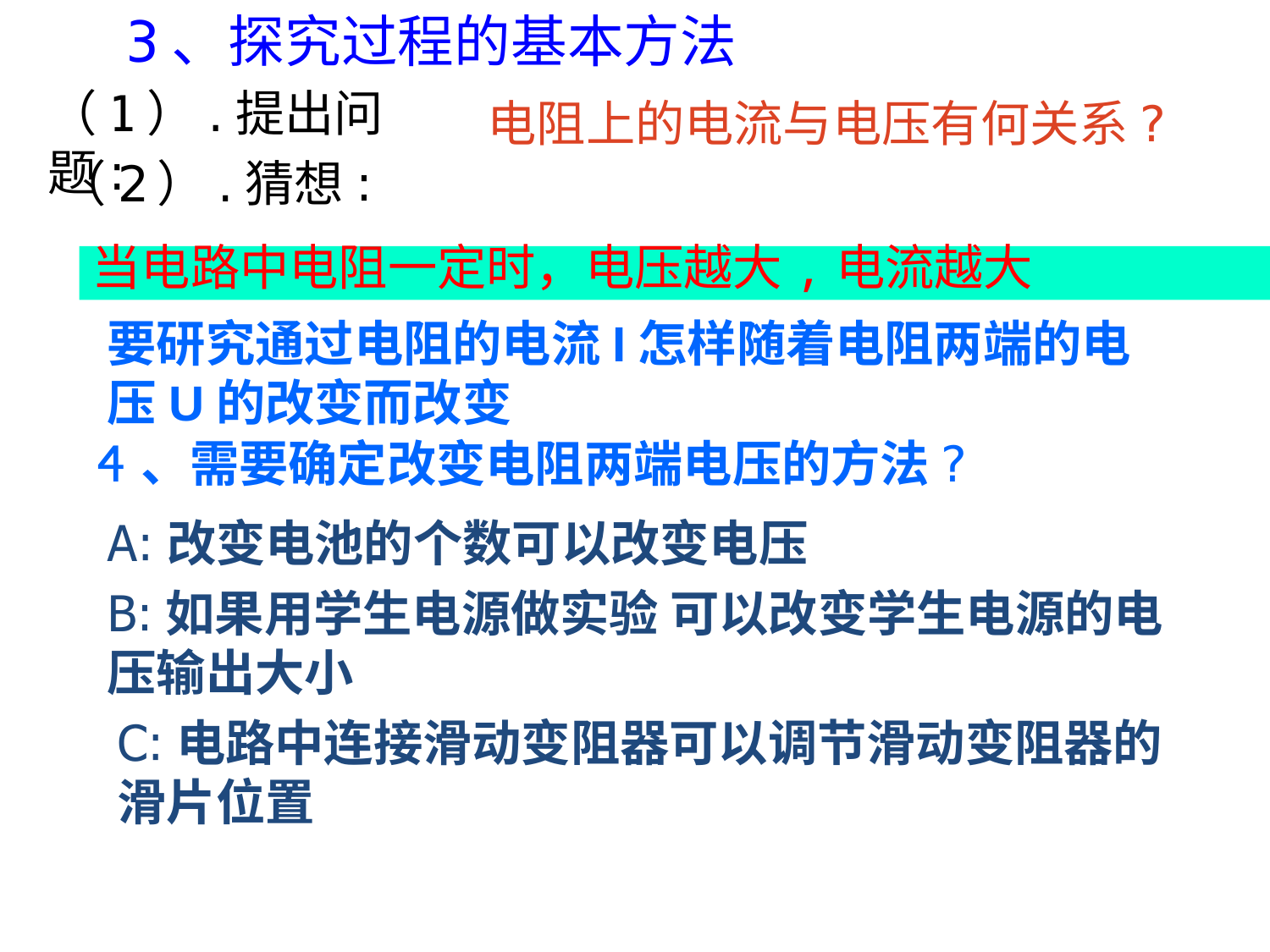

3、探究过程的基本方法
（1）.提出问题:
电阻上的电流与电压有何关系?
（2）.猜想:
当电路中电阻一定时，电压越大,电流越大
要研究通过电阻的电流I怎样随着电阻两端的电压U的改变而改变
4、需要确定改变电阻两端电压的方法?
A:改变电池的个数可以改变电压
B:如果用学生电源做实验 可以改变学生电源的电压输出大小
C:电路中连接滑动变阻器可以调节滑动变阻器的滑片位置